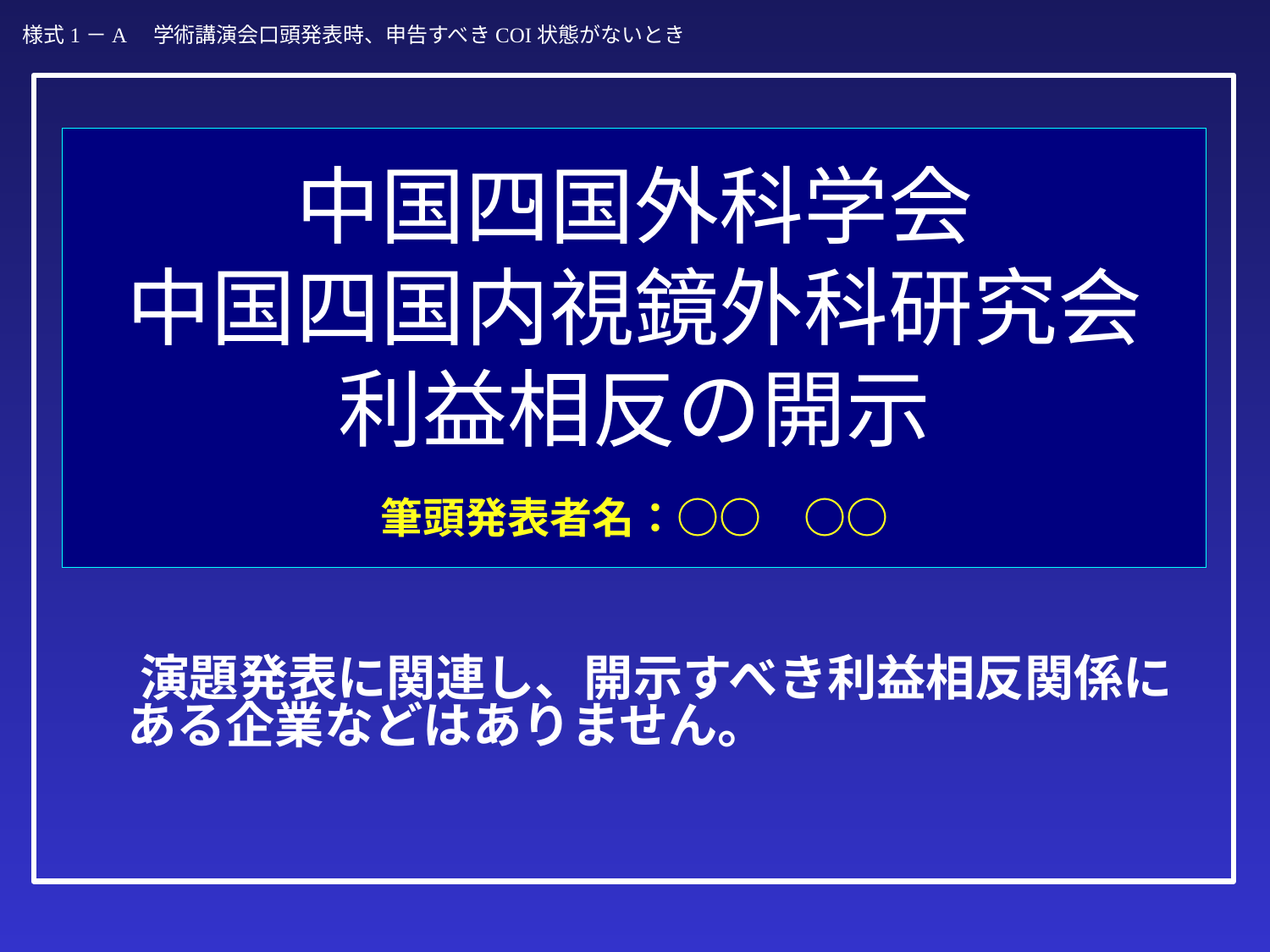

様式1－A　学術講演会口頭発表時、申告すべきCOI状態がないとき

# 中国四国外科学会 中国四国内視鏡外科研究会 利益相反の開示 　 筆頭発表者名：○○　○○

　 演題発表に関連し、開示すべき利益相反関係にある企業などはありません。